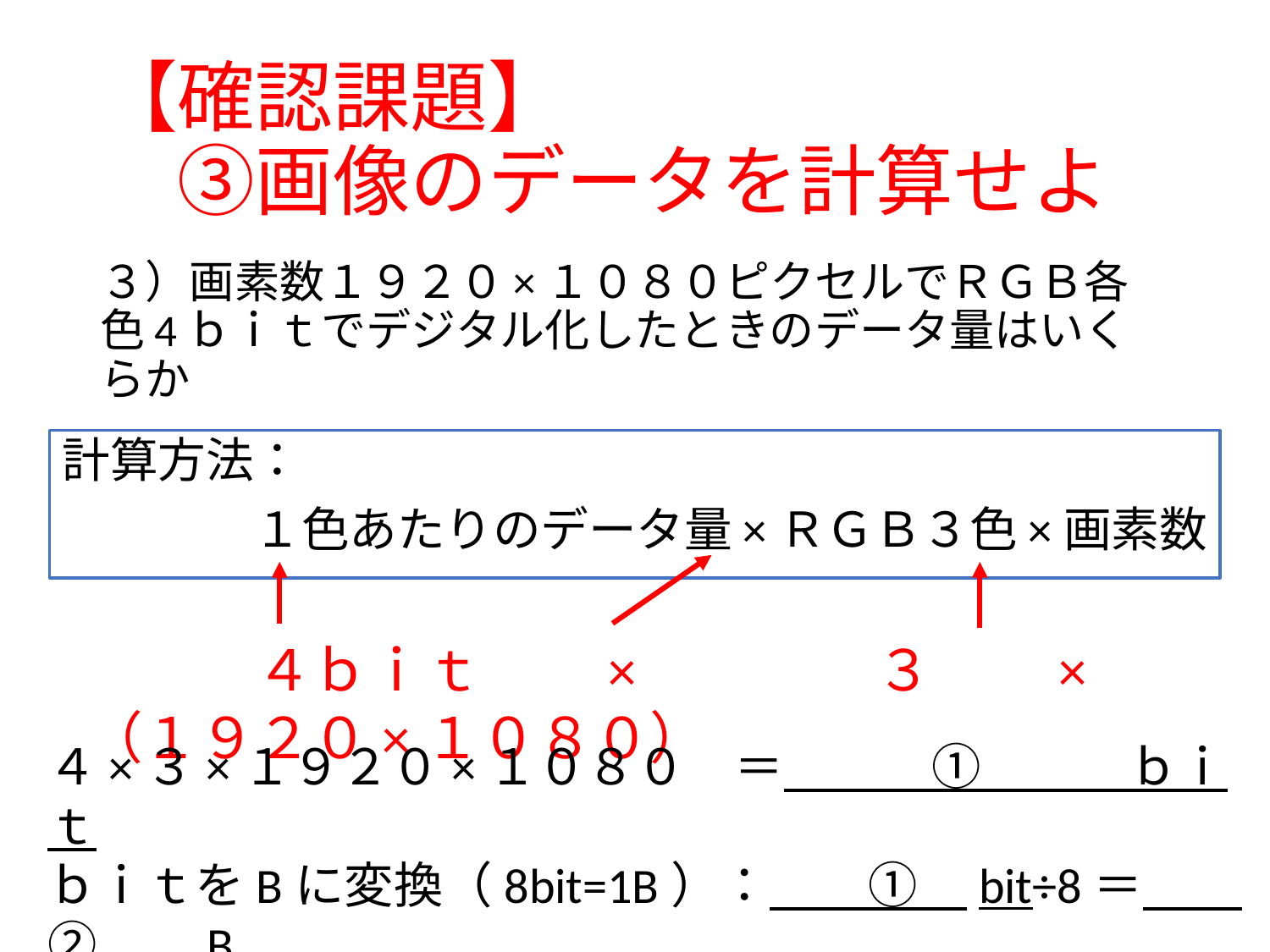

# 【確認課題】 　③画像のデータを計算せよ
３）画素数１９２０×１０８０ピクセルでＲＧＢ各色4ｂｉｔでデジタル化したときのデータ量はいくらか
計算方法：
　　　　１色あたりのデータ量×ＲＧＢ３色×画素数
　　　　４ｂｉｔ　　×　　　　３　　×　（１９２０×１０８０）
４×３×１９２０×１０８０　＝　　　①　　　ｂｉｔ
ｂｉｔをBに変換（8bit=1B）：　　①　bit÷8＝　　②　　B
BをKBに変換（1024B＝1KB）：　　②　　B÷1024＝　　　　KB